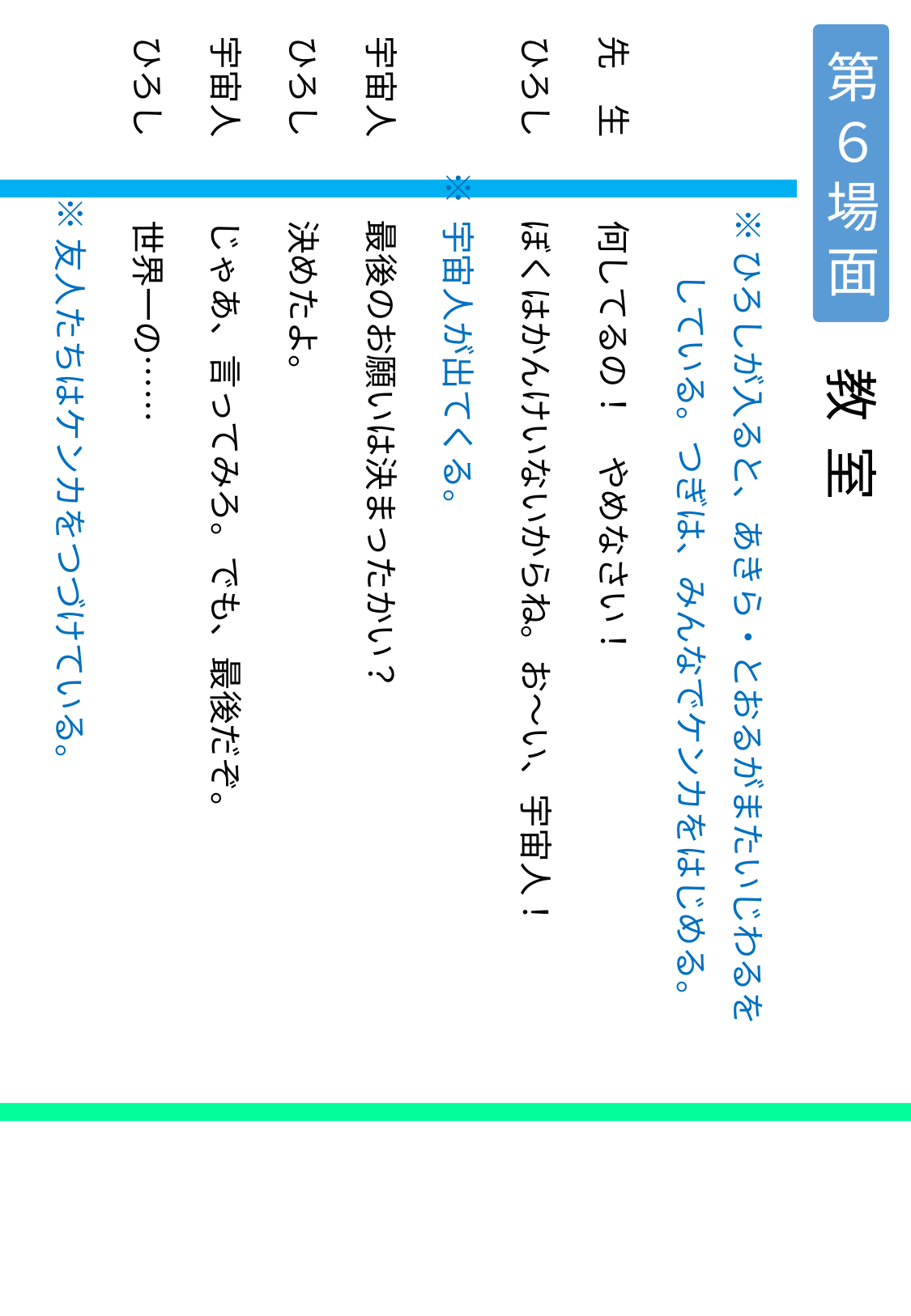

※ ひろしが入ると、あきら・とおるがまたいじわるを
　　　　　　　している。つぎは、みんなでケンカをはじめる。

先　生　　  何してるの！　やめなさい！

ひろし　　  ぼくはかんけいないからね。お～い、宇宙人！

                  ※ 宇宙人が出てくる。

宇宙人　　  最後のお願いは決まったかい？

ひろし　　  決めたよ。

宇宙人　　  じゃあ、言ってみろ。でも、最後だぞ。

ひろし　　  世界一の……

　　　        ※ 友人たちはケンカをつづけている。

第６場面

教  室